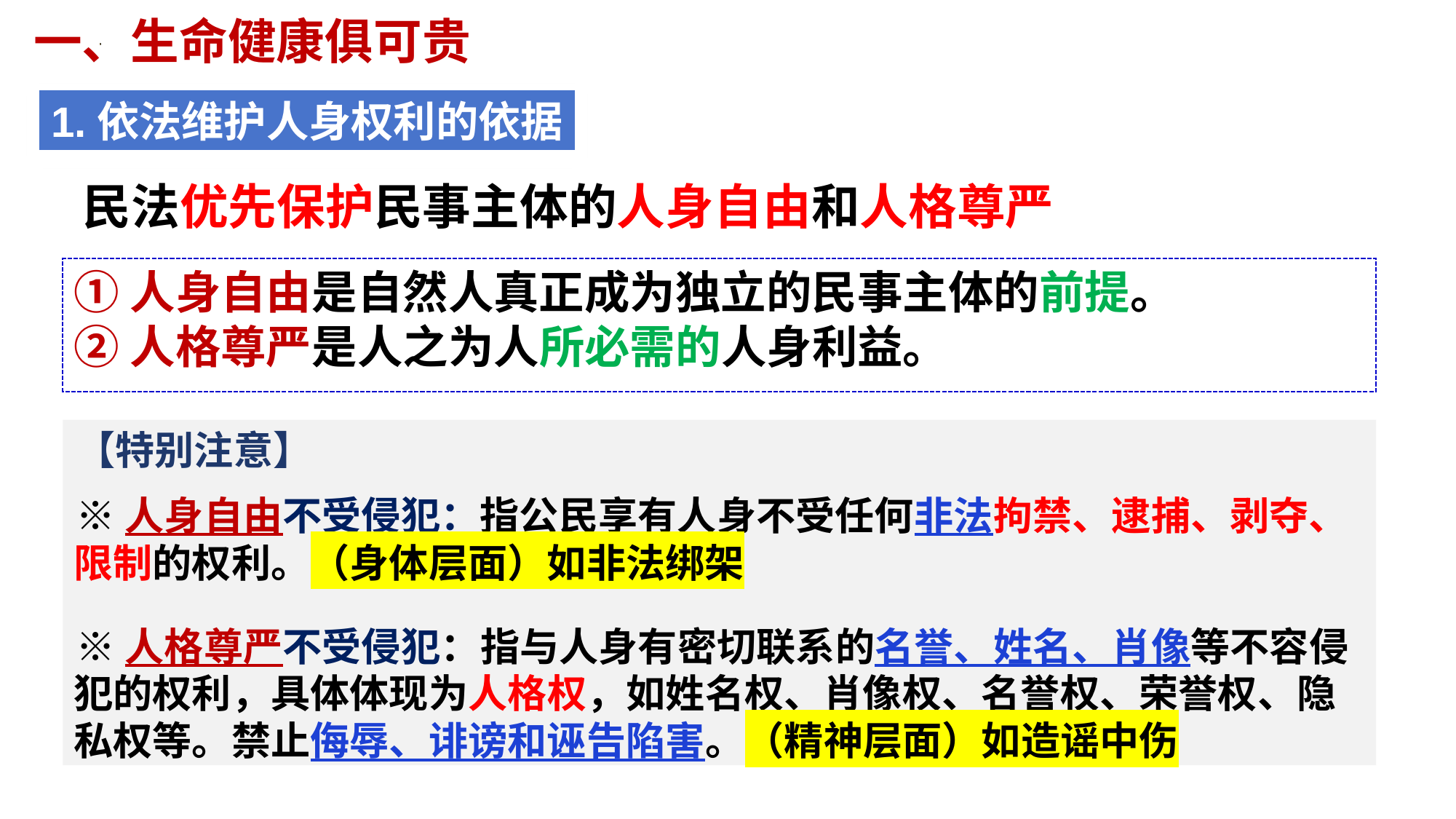

一、生命健康俱可贵
1.依法维护人身权利的依据
民法优先保护民事主体的人身自由和人格尊严
①人身自由是自然人真正成为独立的民事主体的前提。
②人格尊严是人之为人所必需的人身利益。
【特别注意】
※人身自由不受侵犯：指公民享有人身不受任何非法拘禁、逮捕、剥夺、限制的权利。（身体层面）如非法绑架
※人格尊严不受侵犯：指与人身有密切联系的名誉、姓名、肖像等不容侵犯的权利，具体体现为人格权，如姓名权、肖像权、名誉权、荣誉权、隐私权等。禁止侮辱、诽谤和诬告陷害。（精神层面）如造谣中伤